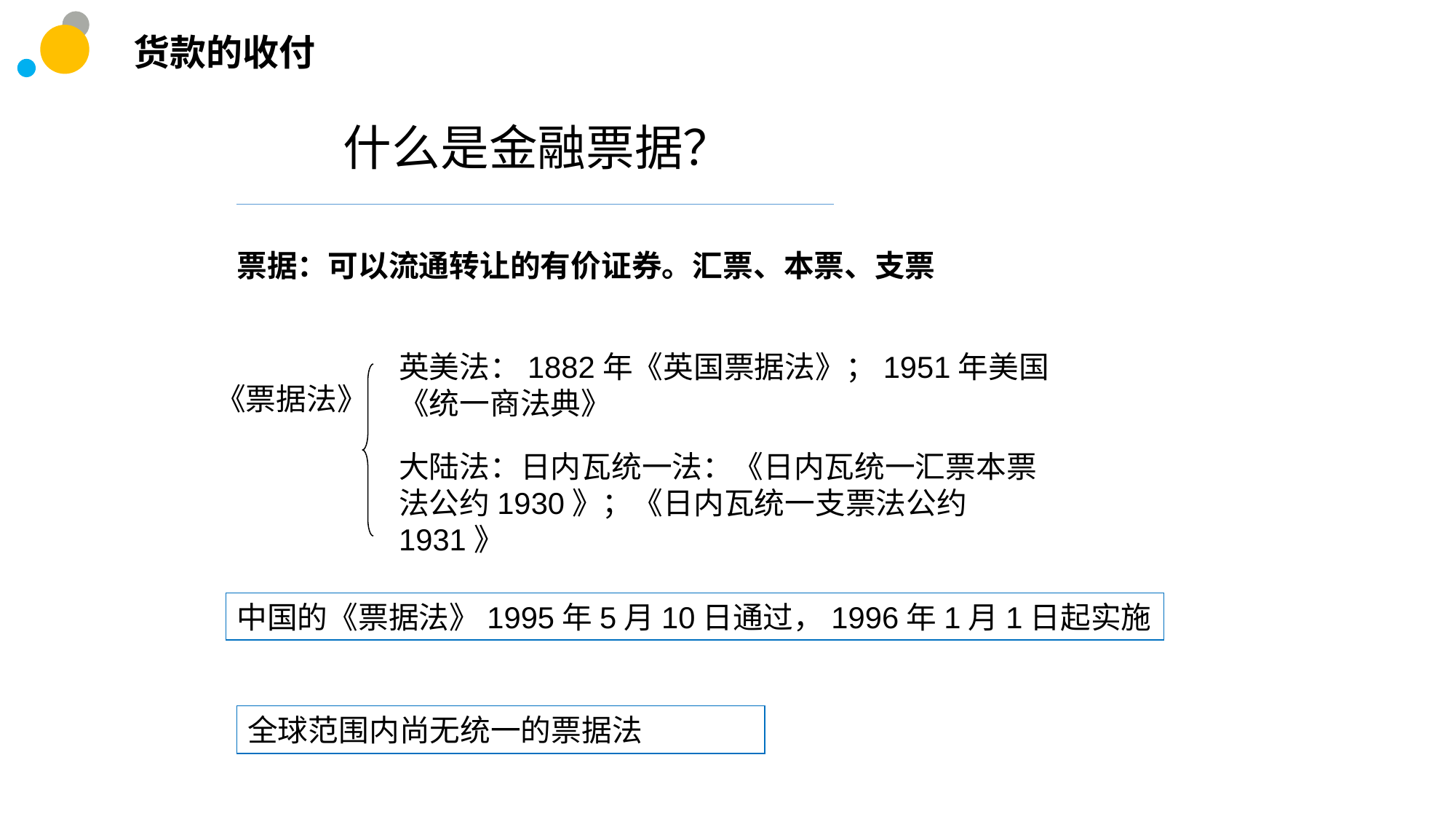

货款的收付
什么是金融票据？
票据：可以流通转让的有价证券。汇票、本票、支票
英美法：1882年《英国票据法》；1951年美国《统一商法典》

《票据法》
大陆法：日内瓦统一法：《日内瓦统一汇票本票法公约1930》；《日内瓦统一支票法公约1931》
中国的《票据法》1995年5月10日通过，1996年1月1日起实施

全球范围内尚无统一的票据法